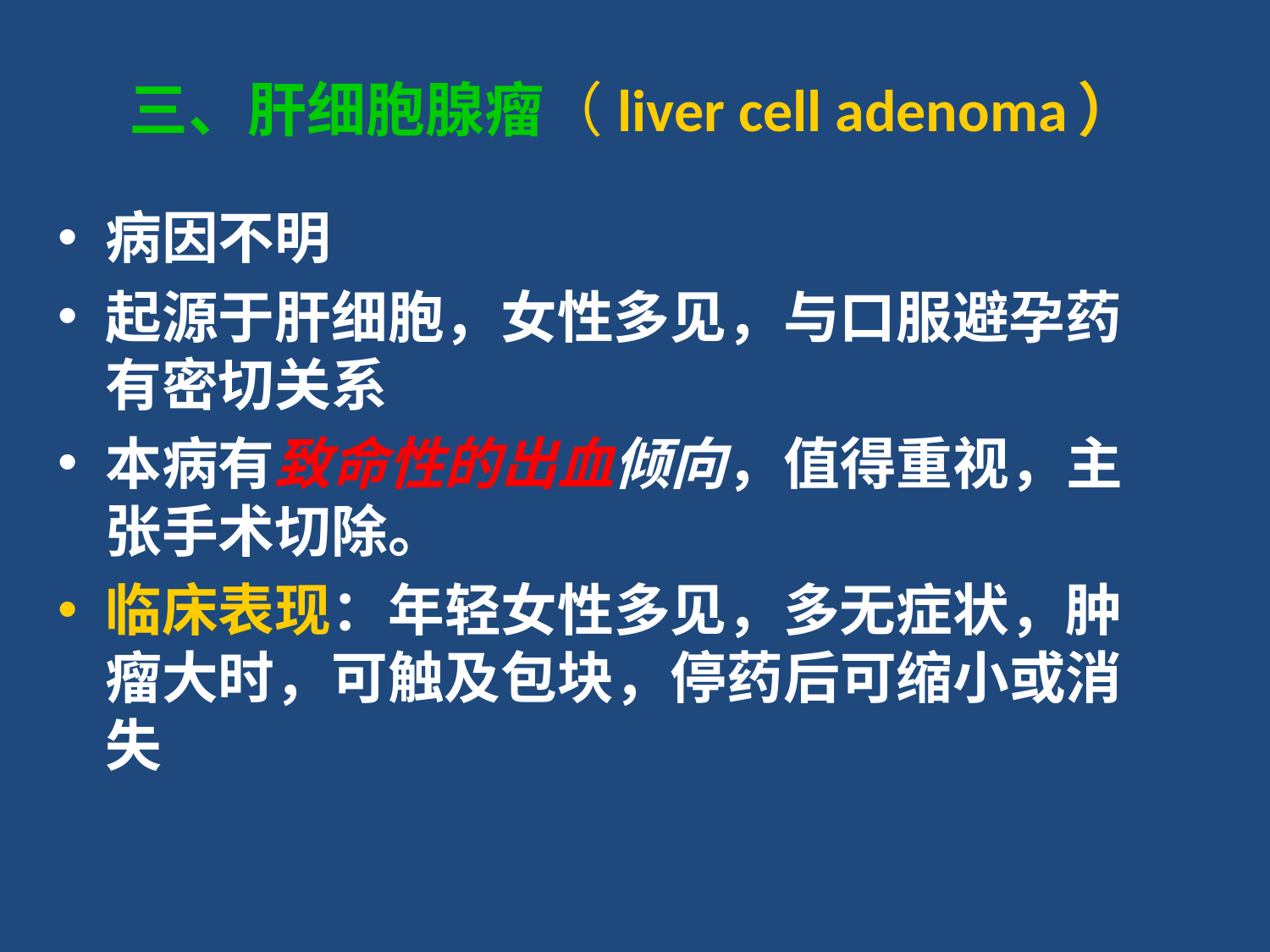

# 三、肝细胞腺瘤（liver cell adenoma）
病因不明
起源于肝细胞，女性多见，与口服避孕药有密切关系
本病有致命性的出血倾向，值得重视，主张手术切除。
临床表现：年轻女性多见，多无症状，肿瘤大时，可触及包块，停药后可缩小或消失